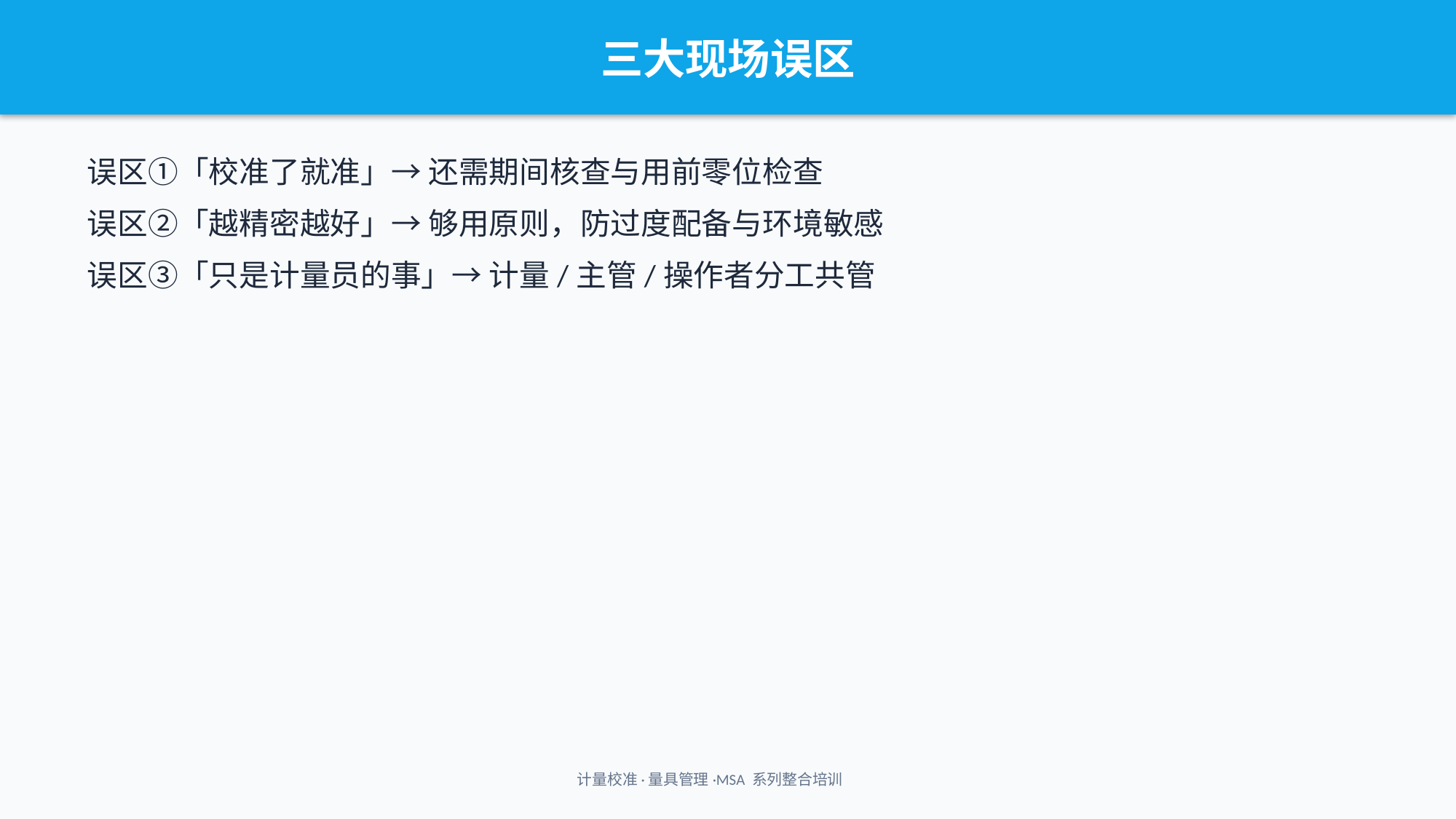

三大现场误区
误区①「校准了就准」→ 还需期间核查与用前零位检查
误区②「越精密越好」→ 够用原则，防过度配备与环境敏感
误区③「只是计量员的事」→ 计量/主管/操作者分工共管
计量校准·量具管理·MSA 系列整合培训